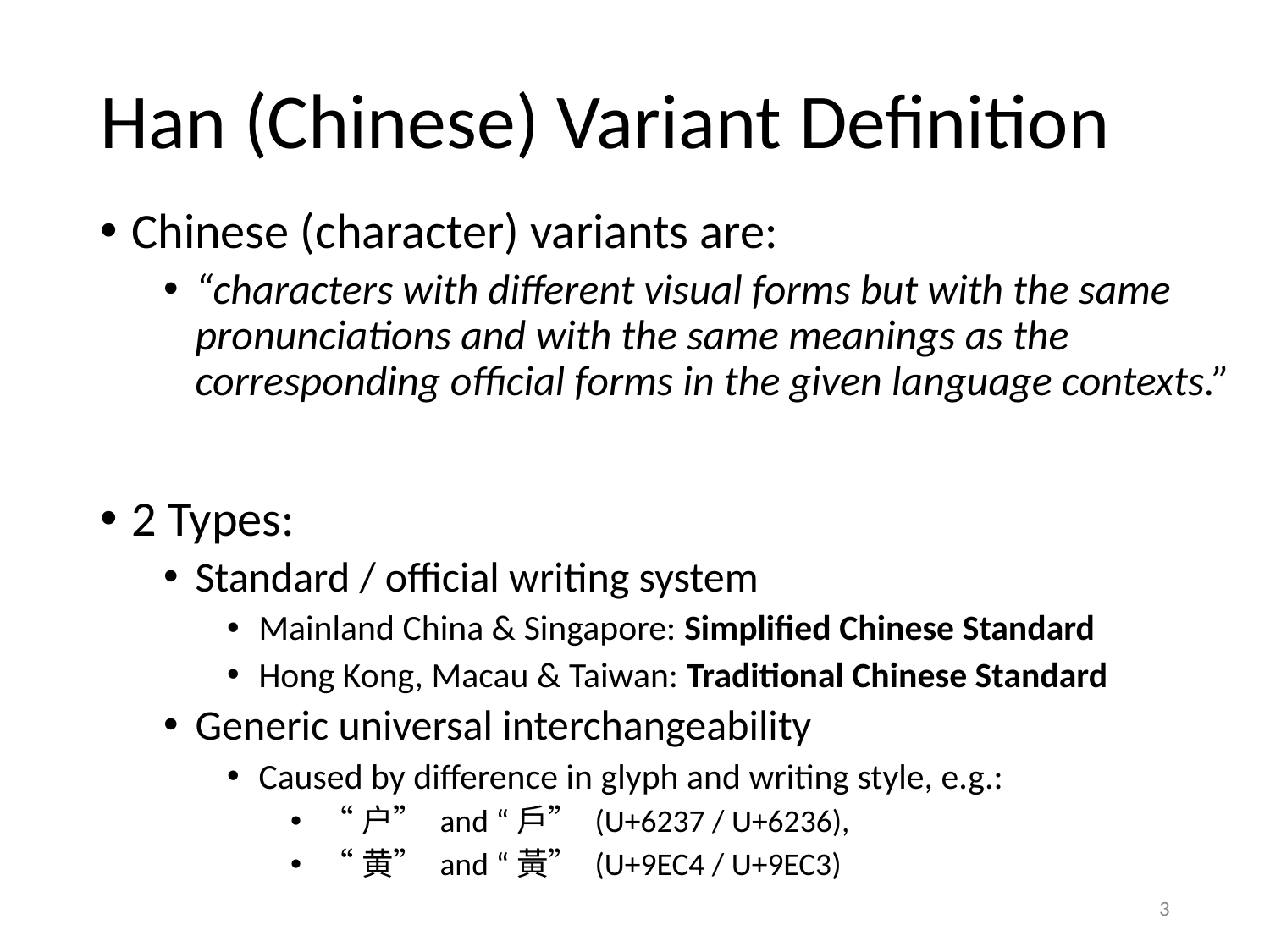

# Han (Chinese) Variant Definition
Chinese (character) variants are:
“characters with different visual forms but with the same pronunciations and with the same meanings as the corresponding official forms in the given language contexts.”

2 Types:
Standard / official writing system
Mainland China & Singapore: Simplified Chinese Standard
Hong Kong, Macau & Taiwan: Traditional Chinese Standard
Generic universal interchangeability
Caused by difference in glyph and writing style, e.g.:
“户” and “戶” (U+6237 / U+6236),
“黄” and “黃” (U+9EC4 / U+9EC3)

3